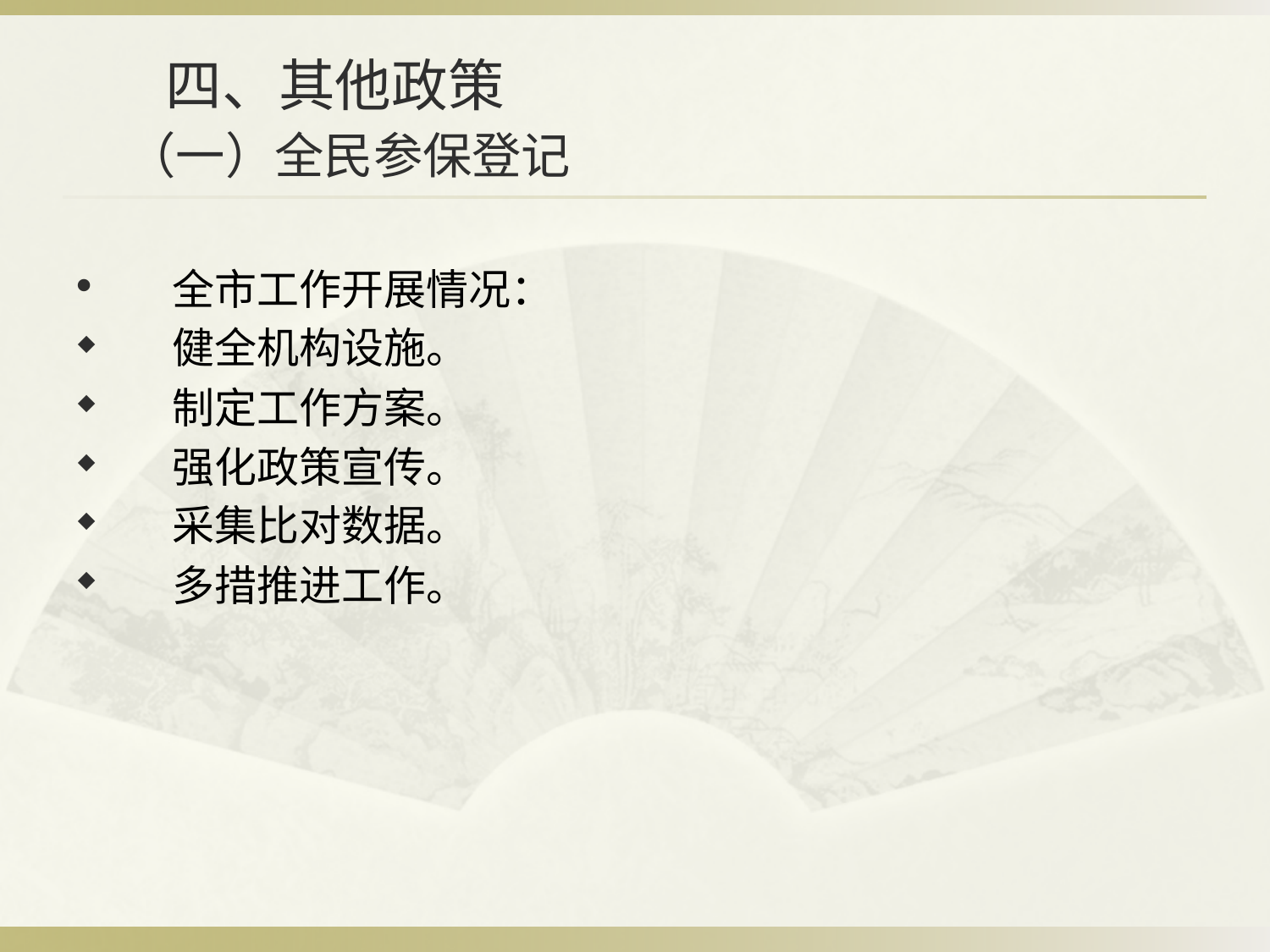

# 四、其他政策 （一）全民参保登记
    全市工作开展情况：
    健全机构设施。
    制定工作方案。
    强化政策宣传。
    采集比对数据。
    多措推进工作。